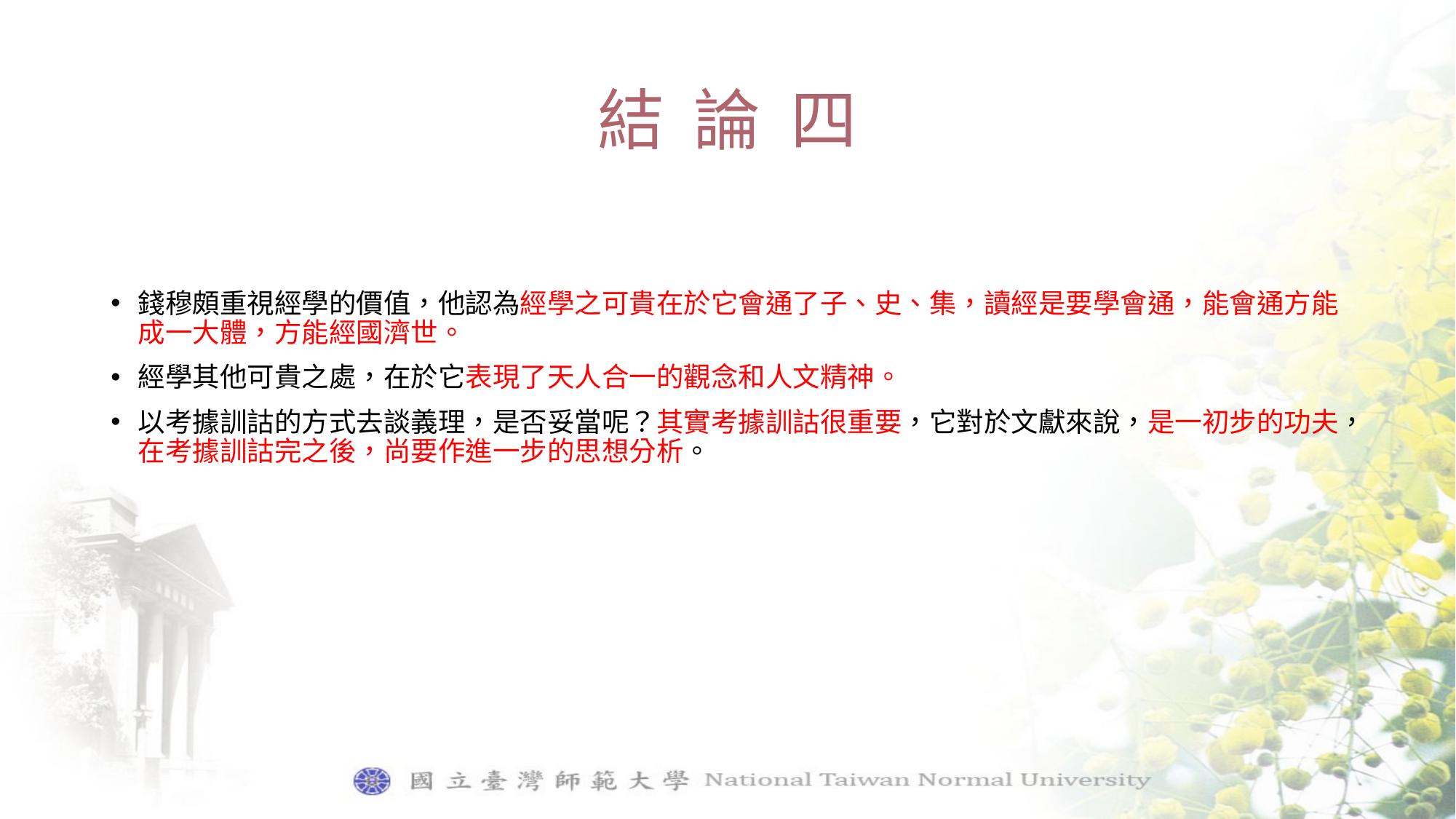

# 結  論  四

錢穆頗重視經學的價值，他認為經學之可貴在於它會通了子、史、集，讀經是要學會通，能會通方能成一大體，方能經國濟世。
經學其他可貴之處，在於它表現了天人合一的觀念和人文精神。
以考據訓詁的方式去談義理，是否妥當呢？其實考據訓詁很重要，它對於文獻來說，是一初步的功夫，在考據訓詁完之後，尚要作進一步的思想分析。